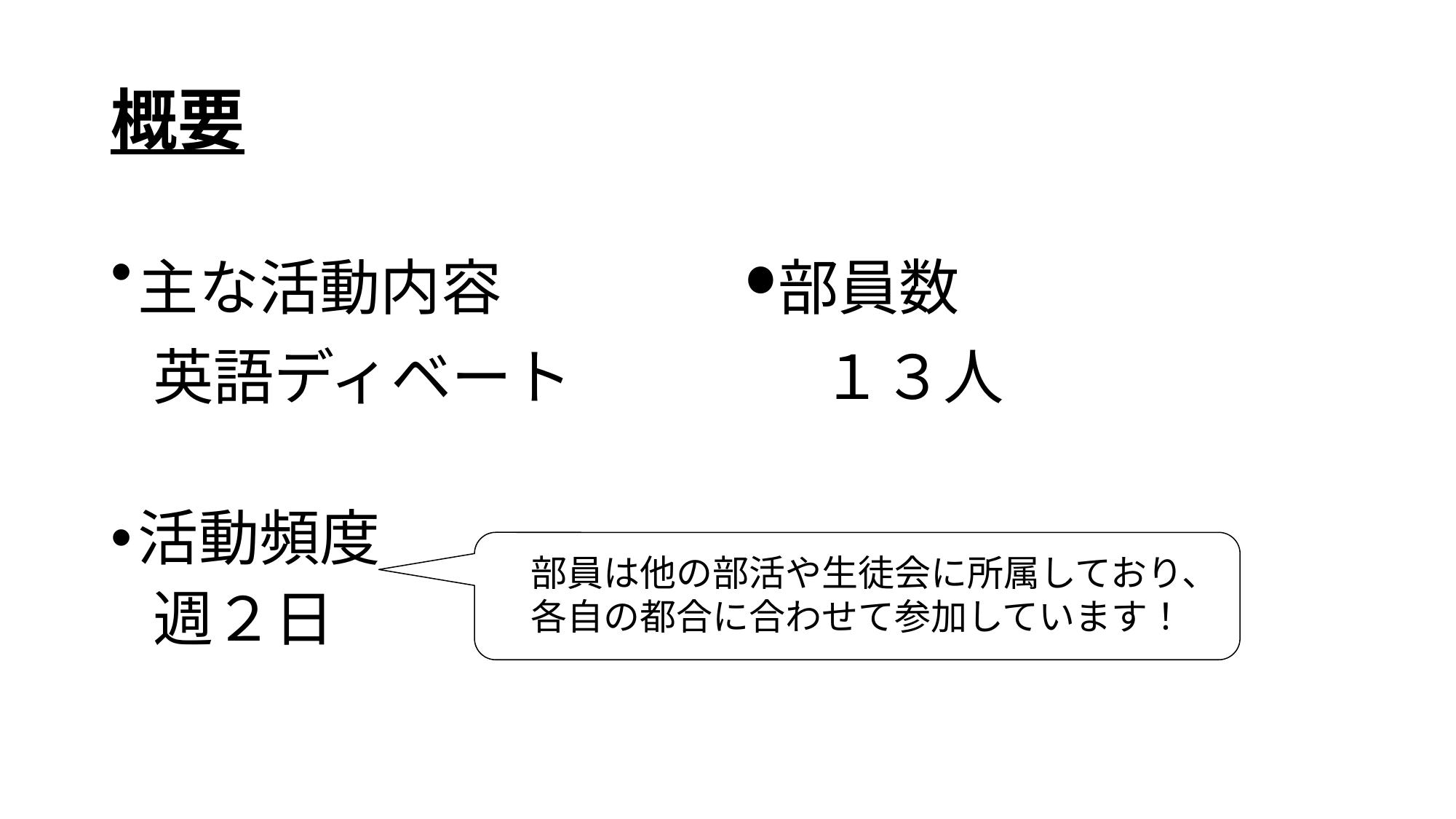

# 概要

主な活動内容　　　　・部員数
  英語ディベート　　　     １３人

活動頻度
  週２日
部員は他の部活や生徒会に所属しており、
各自の都合に合わせて参加しています！